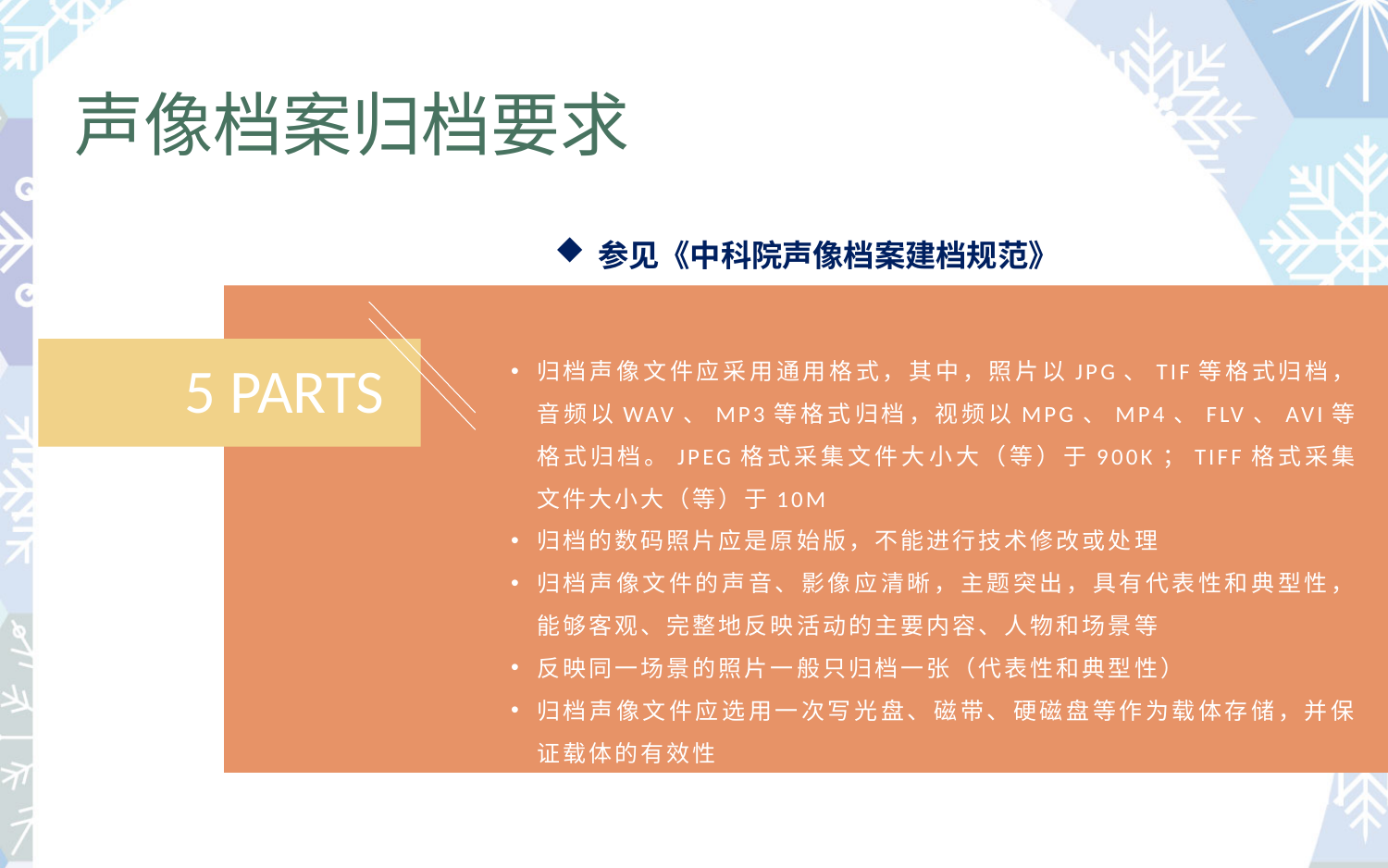

声像档案归档要求
参见《中科院声像档案建档规范》

5 Parts

归档声像文件应采用通用格式，其中，照片以JPG、TIF等格式归档，音频以WAV、MP3等格式归档，视频以MPG、MP4、FLV、AVI等格式归档。JPEG格式采集文件大小大（等）于900K；TIFF格式采集文件大小大（等）于10M
归档的数码照片应是原始版，不能进行技术修改或处理
归档声像文件的声音、影像应清晰，主题突出，具有代表性和典型性，能够客观、完整地反映活动的主要内容、人物和场景等
反映同一场景的照片一般只归档一张（代表性和典型性）
归档声像文件应选用一次写光盘、磁带、硬磁盘等作为载体存储，并保证载体的有效性